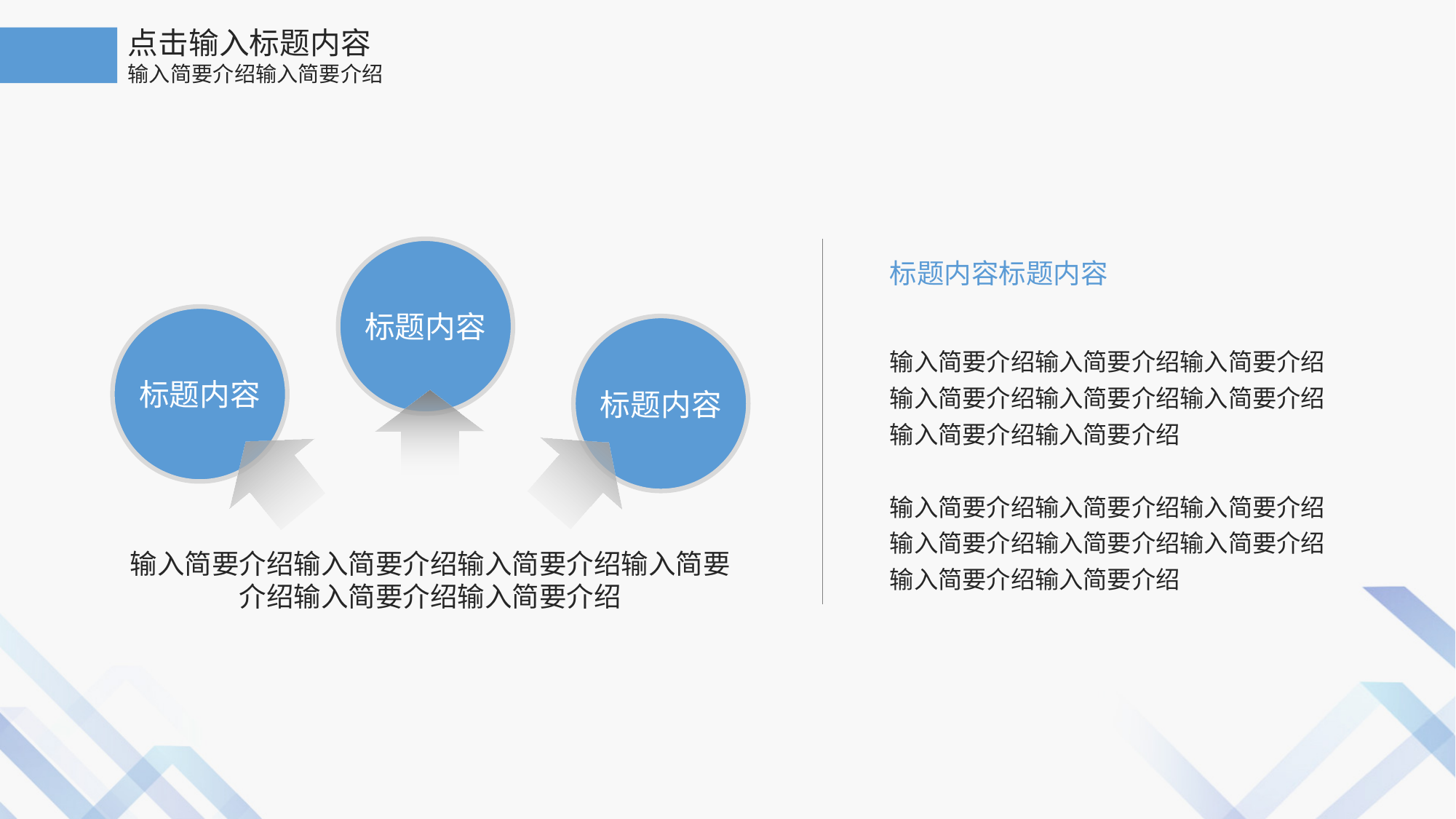

点击输入标题内容
输入简要介绍输入简要介绍

标题内容
标题内容标题内容

输入简要介绍输入简要介绍输入简要介绍输入简要介绍输入简要介绍输入简要介绍输入简要介绍输入简要介绍

输入简要介绍输入简要介绍输入简要介绍输入简要介绍输入简要介绍输入简要介绍输入简要介绍输入简要介绍
标题内容
标题内容

输入简要介绍输入简要介绍输入简要介绍输入简要介绍输入简要介绍输入简要介绍